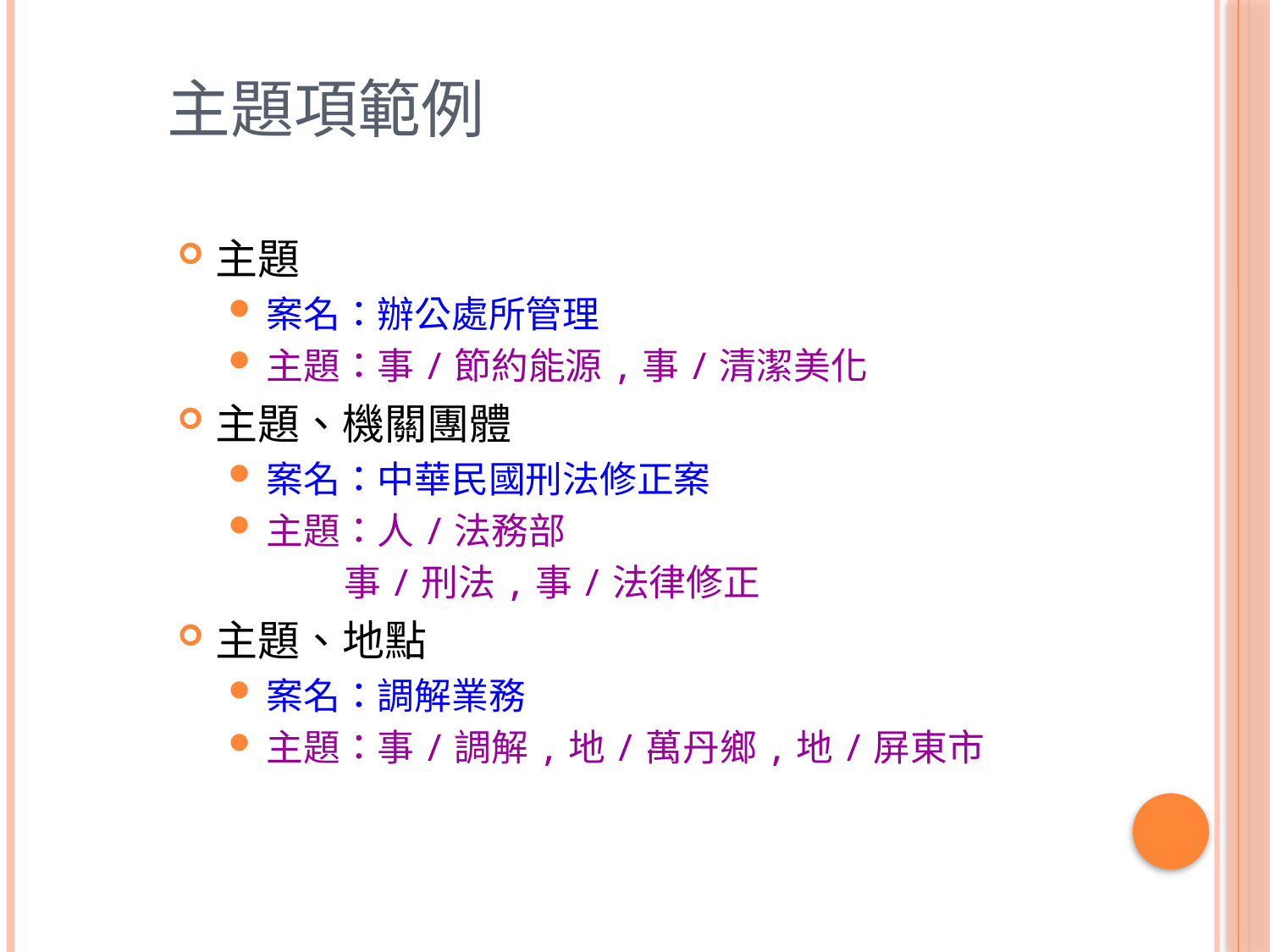

# 主題項範例
主題
案名：辦公處所管理
主題：事/節約能源,事/清潔美化
主題、機關團體
案名：中華民國刑法修正案
主題：人/法務部
    　　事/刑法,事/法律修正
主題、地點
案名：調解業務
主題：事/調解,地/萬丹鄉,地/屏東市